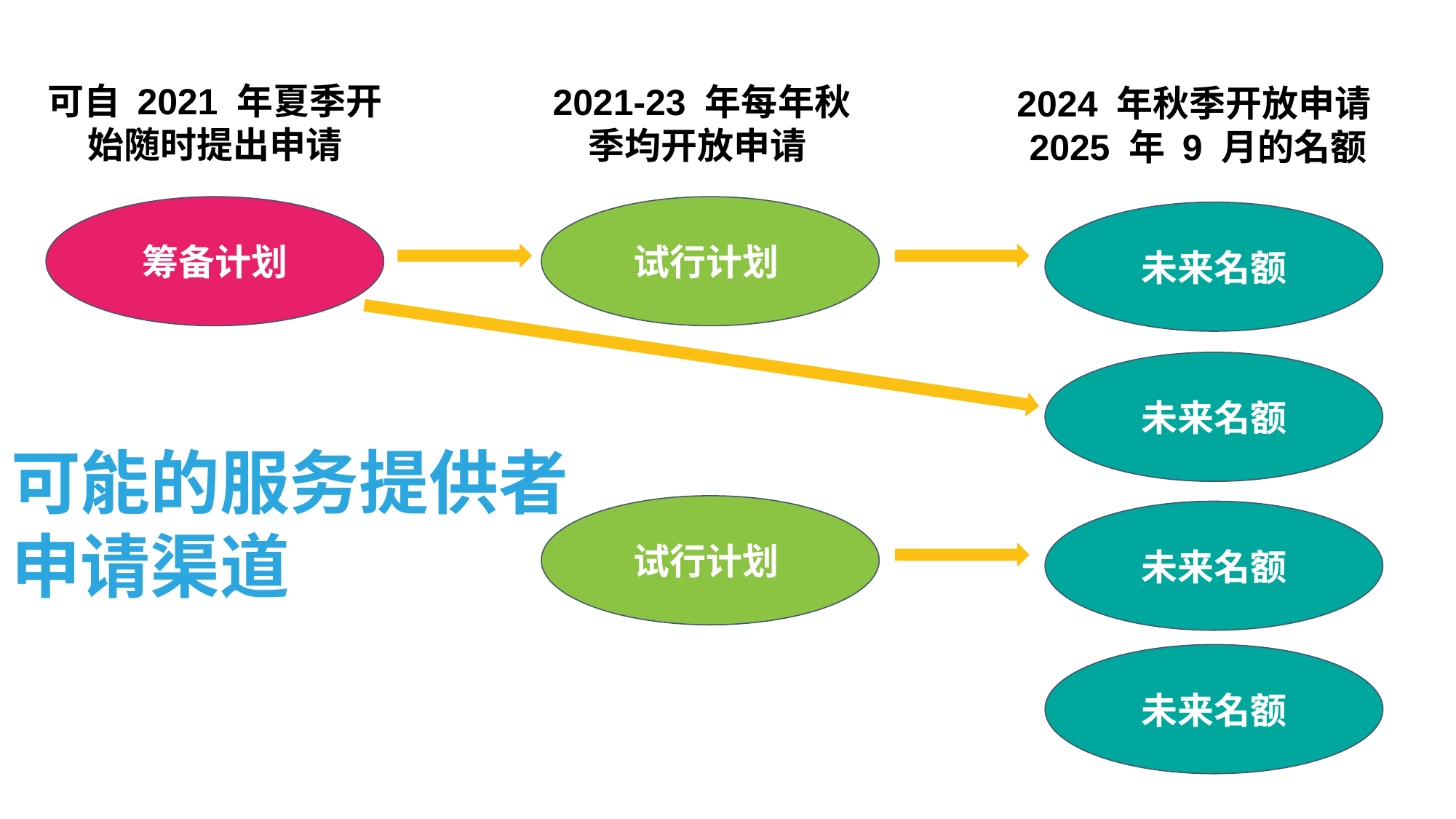

可自 2021 年夏季开始随时提出申请
2021-23 年每年秋季均开放申请
2024 年秋季开放申请
2025 年 9 月的名额
筹备计划
试行计划
未来名额

未来名额
可能的服务提供者
申请渠道
试行计划
未来名额

未来名额